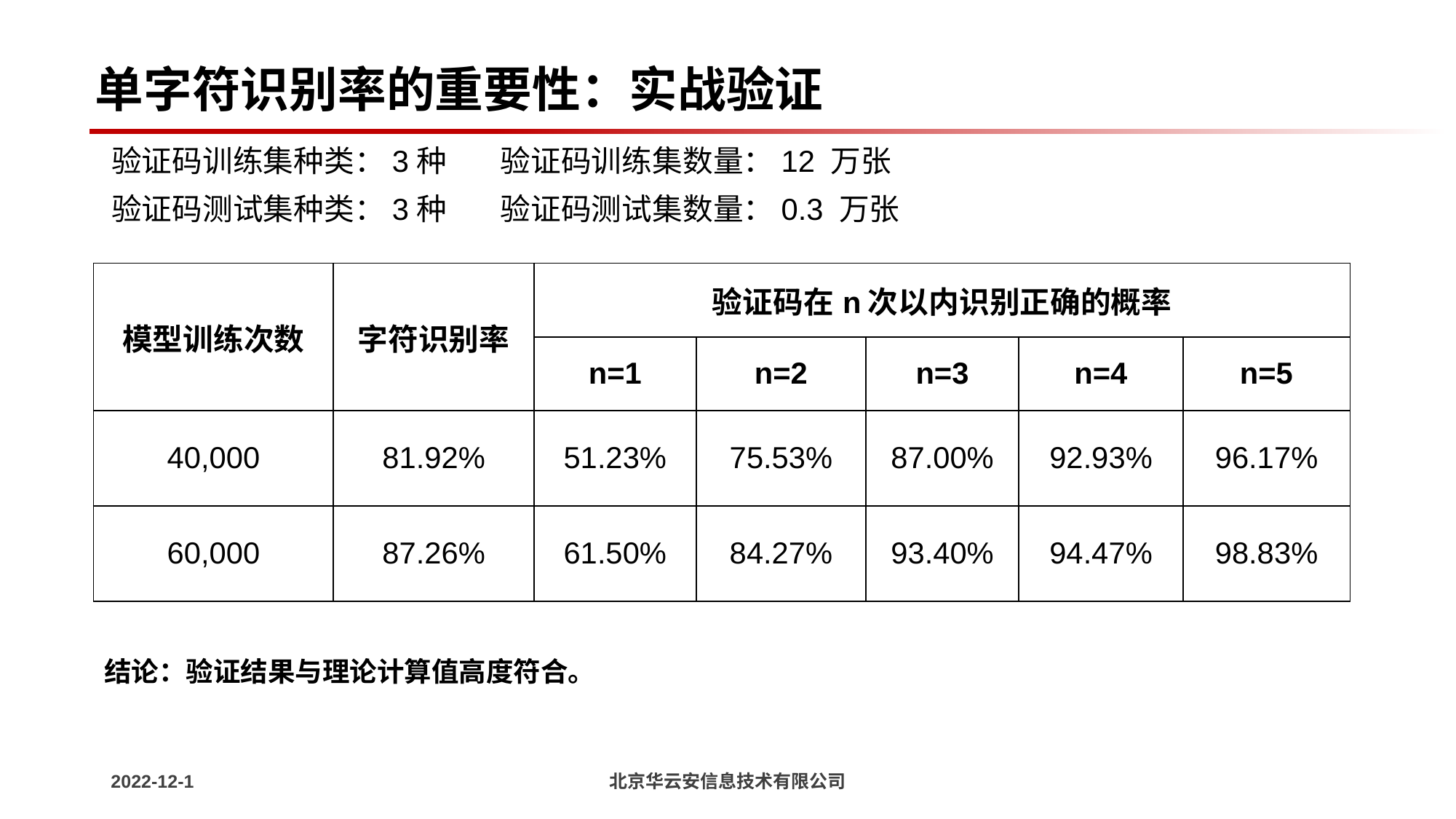

# 单字符识别率的重要性：实战验证

验证码训练集种类：3种        验证码训练集数量：12 万张
验证码测试集种类：3种        验证码测试集数量：0.3 万张

| 模型训练次数 | 字符识别率 | 验证码在n次以内识别正确的概率 |  |  |  |  |
| --- | --- | --- | --- | --- | --- | --- |
|  |  | n=1 | n=2 | n=3 | n=4 | n=5 |
| 40,000 | 81.92% | 51.23% | 75.53% | 87.00% | 92.93% | 96.17% |
| 60,000 | 87.26% | 61.50% | 84.27% | 93.40% | 94.47% | 98.83% |
结论：验证结果与理论计算值高度符合。
2022-12-1
北京华云安信息技术有限公司
17